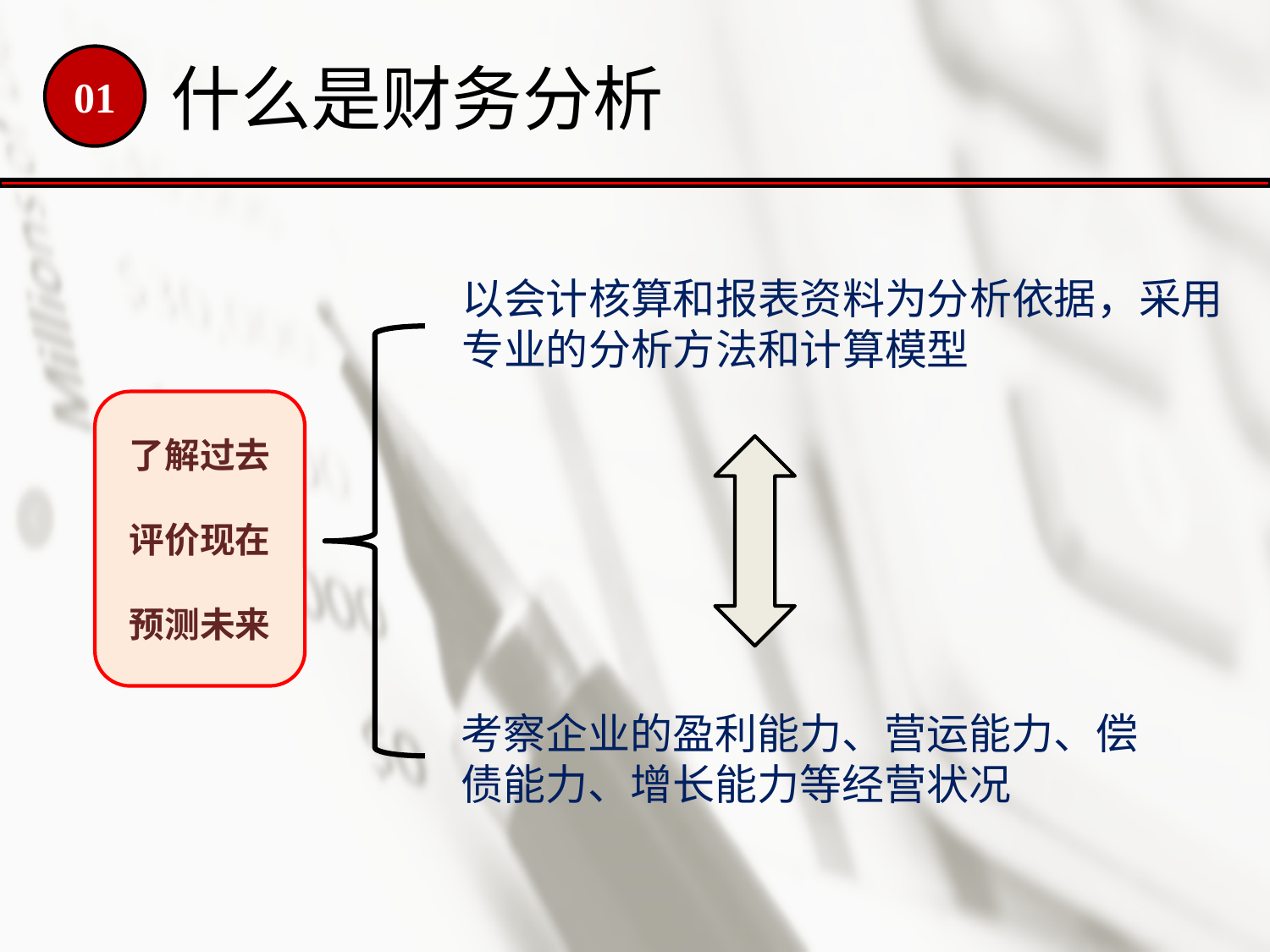

01
什么是财务分析

以会计核算和报表资料为分析依据，采用
专业的分析方法和计算模型

了解过去

评价现在

预测未来

考察企业的盈利能力、营运能力、偿
债能力、增长能力等经营状况